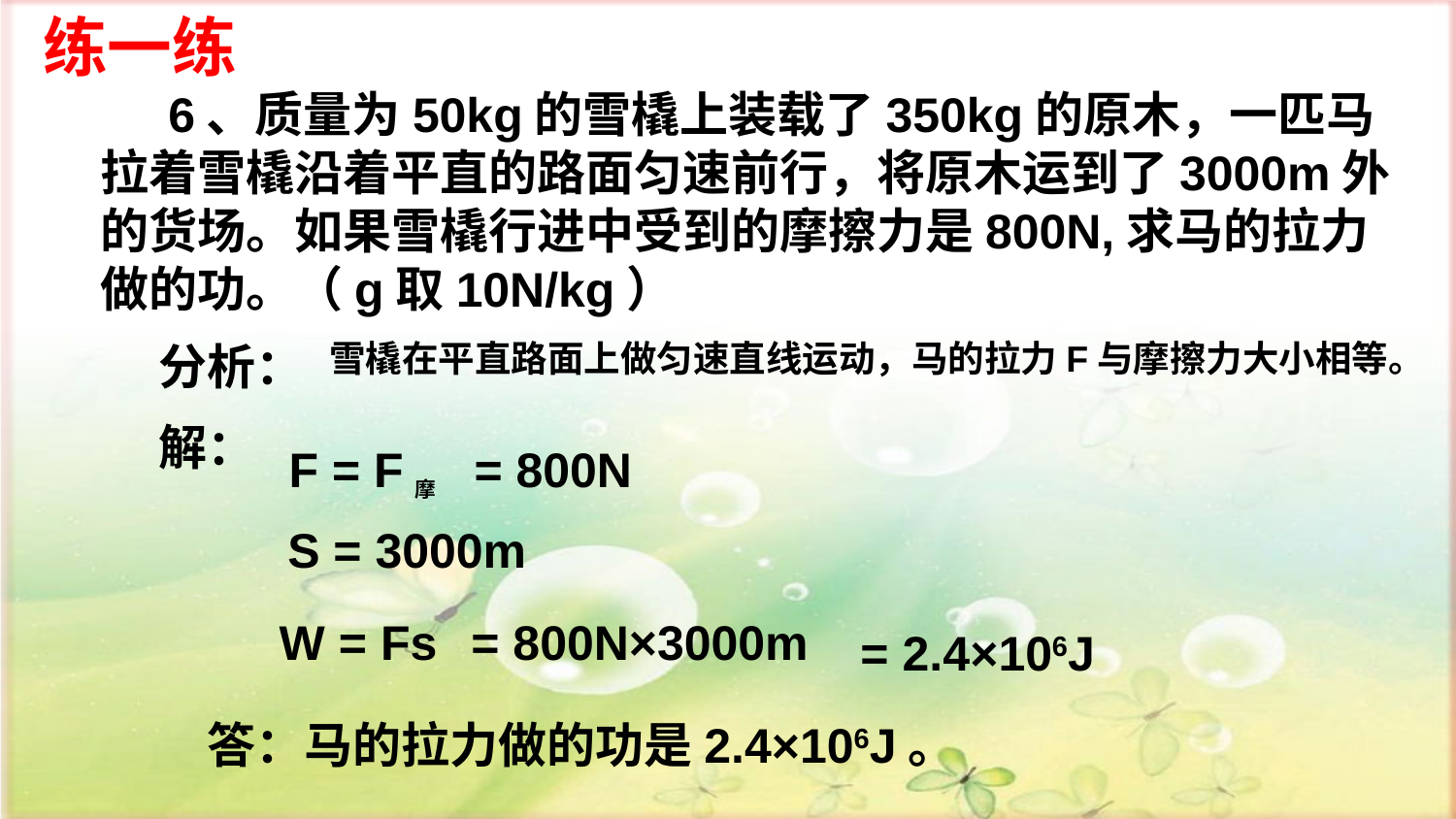

练一练
     6、质量为50kg的雪橇上装载了350kg的原木，一匹马拉着雪橇沿着平直的路面匀速前行，将原木运到了3000m外的货场。如果雪橇行进中受到的摩擦力是800N,求马的拉力做的功。（g取10N/kg）
分析：
雪橇在平直路面上做匀速直线运动，马的拉力F与摩擦力大小相等。
解：
F = F摩
= 800N
S = 3000m
W = Fs
= 800N×3000m
= 2.4×106J
答：马的拉力做的功是2.4×106J。